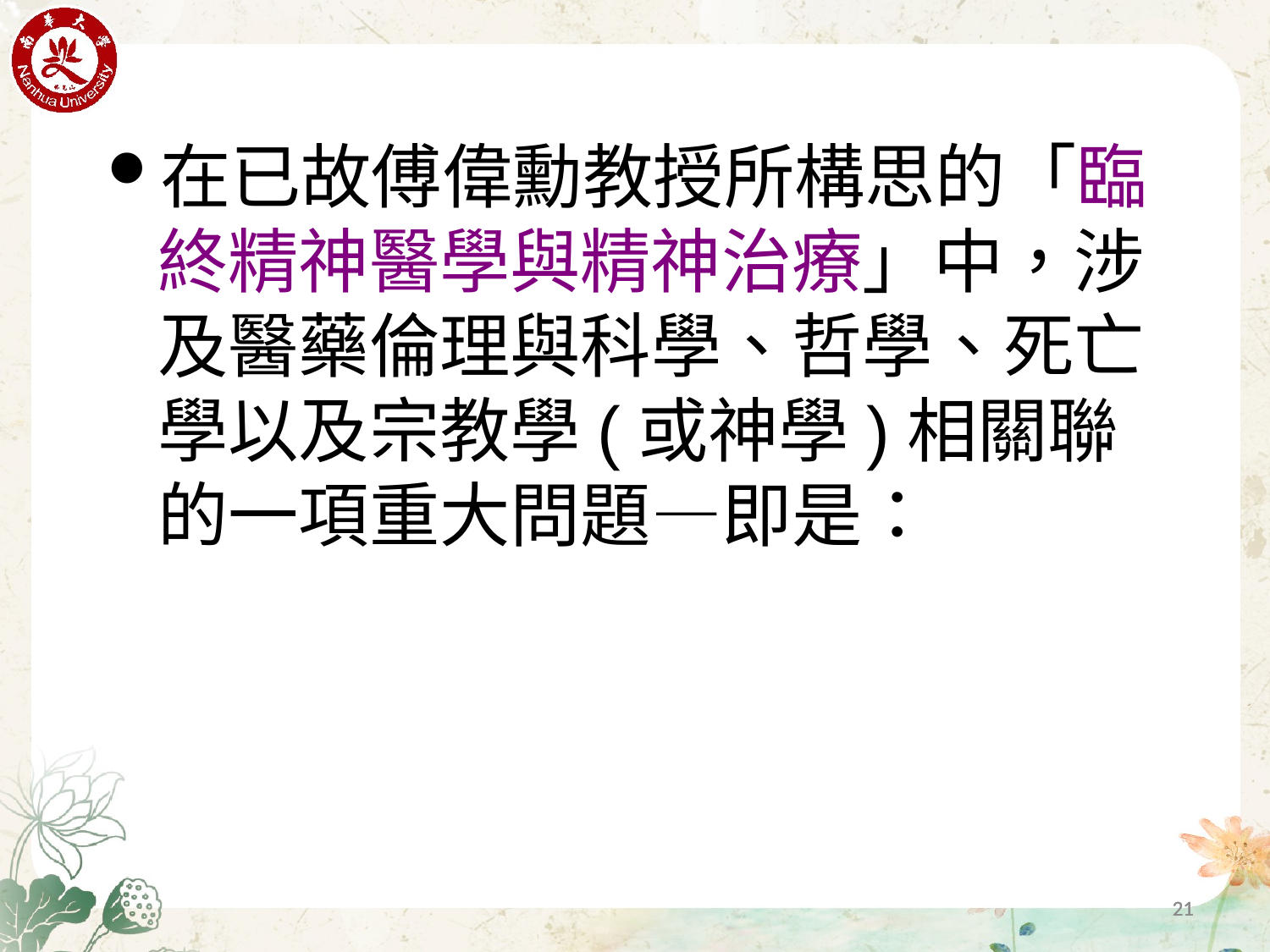

在已故傅偉勳教授所構思的「臨終精神醫學與精神治療」中，涉及醫藥倫理與科學、哲學、死亡學以及宗教學(或神學)相關聯的一項重大問題—即是：
21
21
21